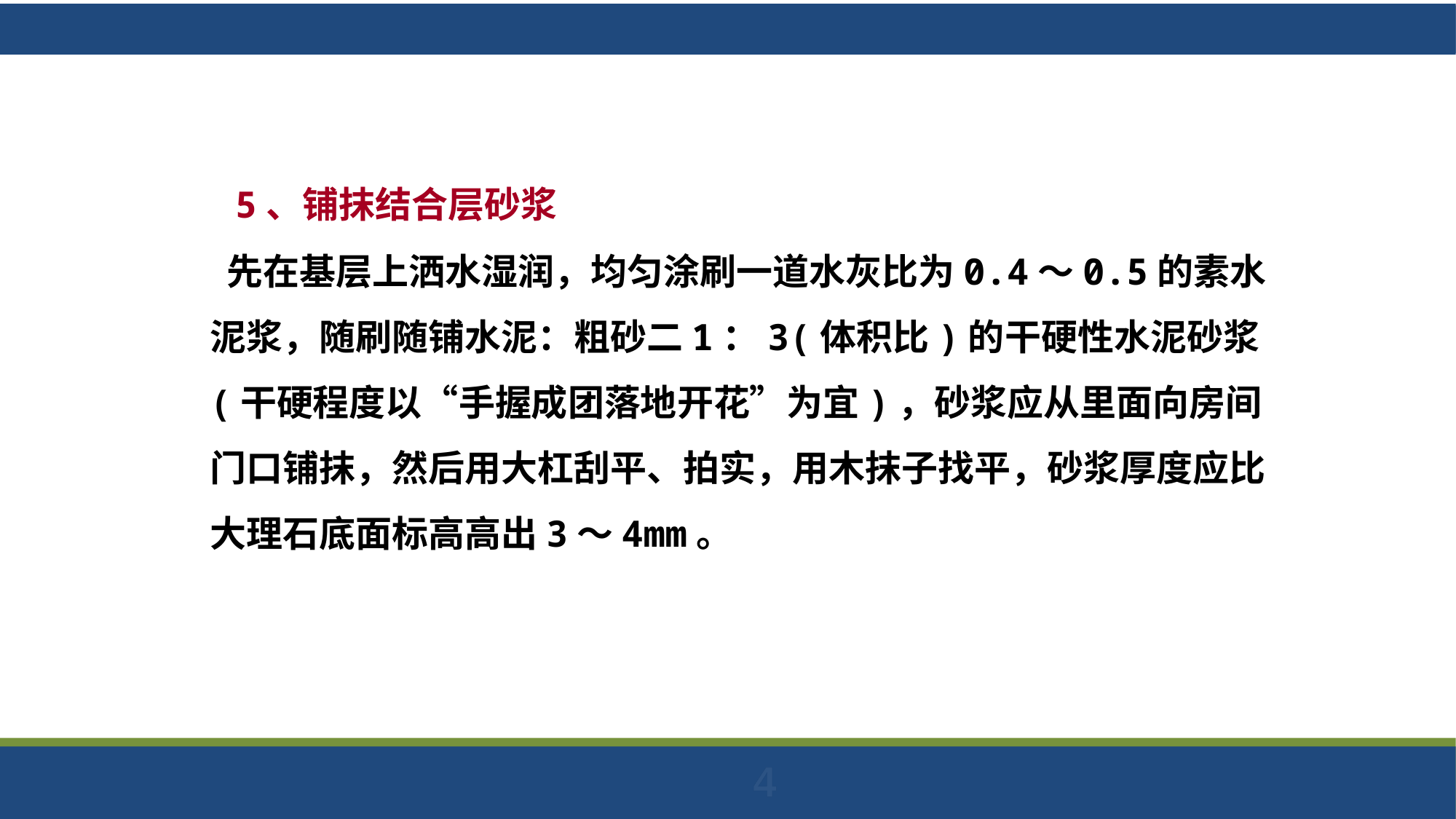

5、铺抹结合层砂浆
 先在基层上洒水湿润，均匀涂刷一道水灰比为0.4～0.5的素水泥浆，随刷随铺水泥：粗砂二1：3(体积比)的干硬性水泥砂浆(干硬程度以“手握成团落地开花”为宜)，砂浆应从里面向房间门口铺抹，然后用大杠刮平、拍实，用木抹子找平，砂浆厚度应比大理石底面标高高出3～4mm。

4